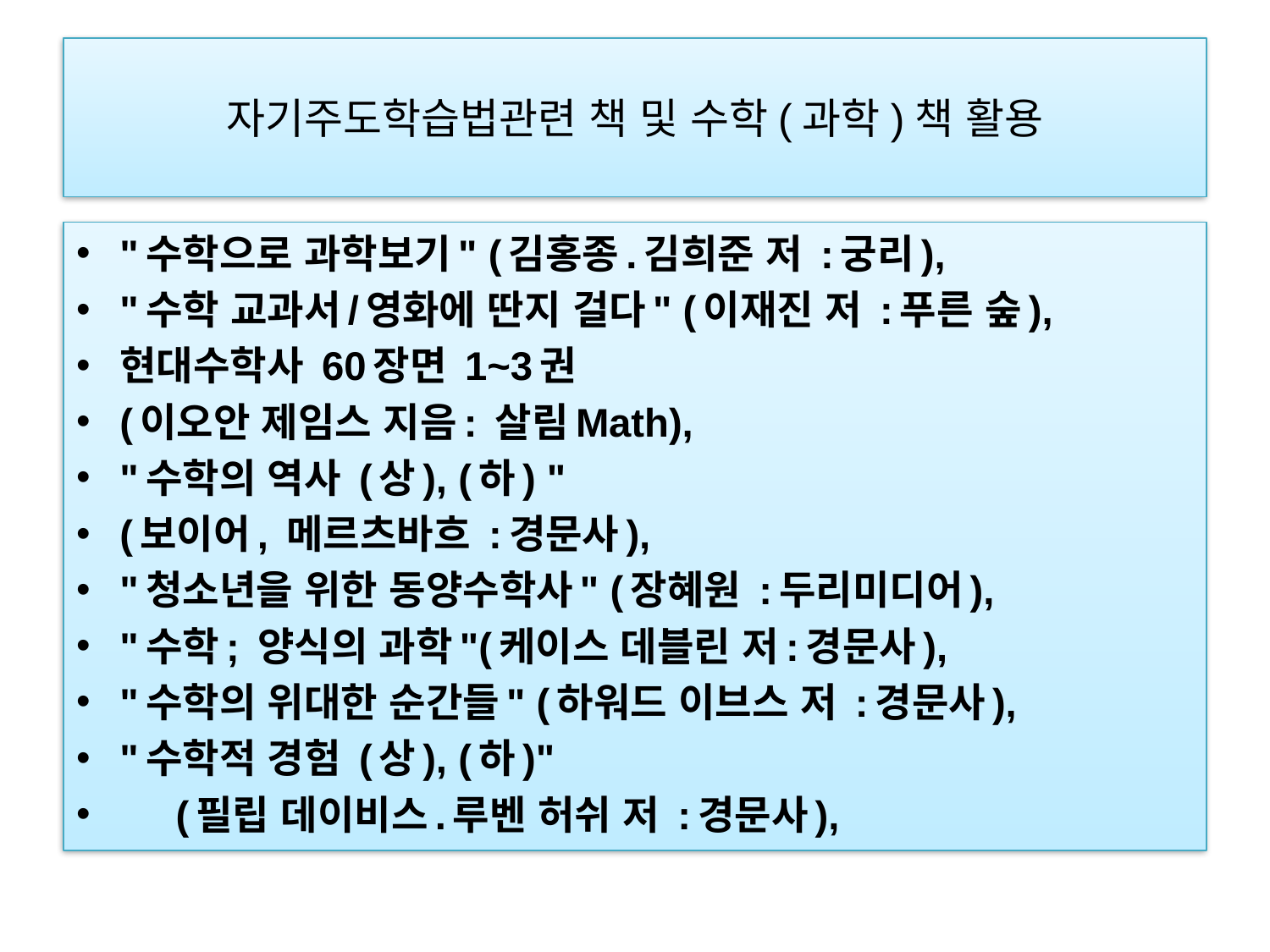

# 자기주도학습법관련 책 및 수학(과학)책 활용
"수학으로 과학보기" (김홍종.김희준 저 :궁리),
"수학 교과서/영화에 딴지 걸다" (이재진 저 :푸른 숲),
현대수학사 60장면 1~3권
(이오안 제임스 지음: 살림Math),
"수학의 역사 (상), (하) "
(보이어, 메르츠바흐 :경문사),
"청소년을 위한 동양수학사" (장혜원 :두리미디어),
"수학; 양식의 과학"(케이스 데블린 저:경문사),
"수학의 위대한 순간들" (하워드 이브스 저 :경문사),
"수학적 경험 (상), (하)"
     (필립 데이비스.루벤 허쉬 저 :경문사),